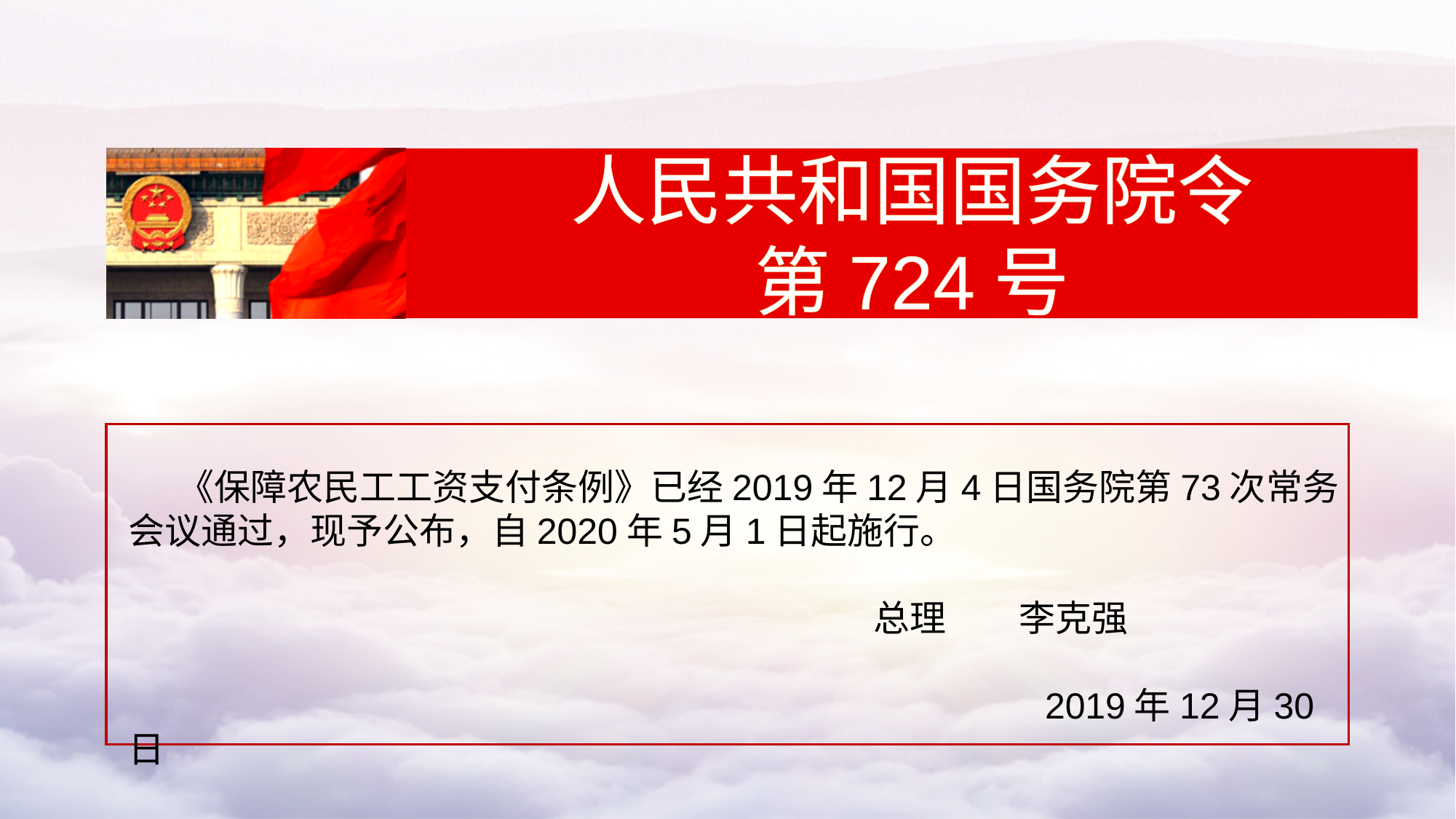

人民共和国国务院令
第724号

     《保障农民工工资支付条例》已经2019年12月4日国务院第73次常务会议通过，现予公布，自2020年5月1日起施行。

                                                                                          总理　　李克强

                                                                                          2019年12月30日